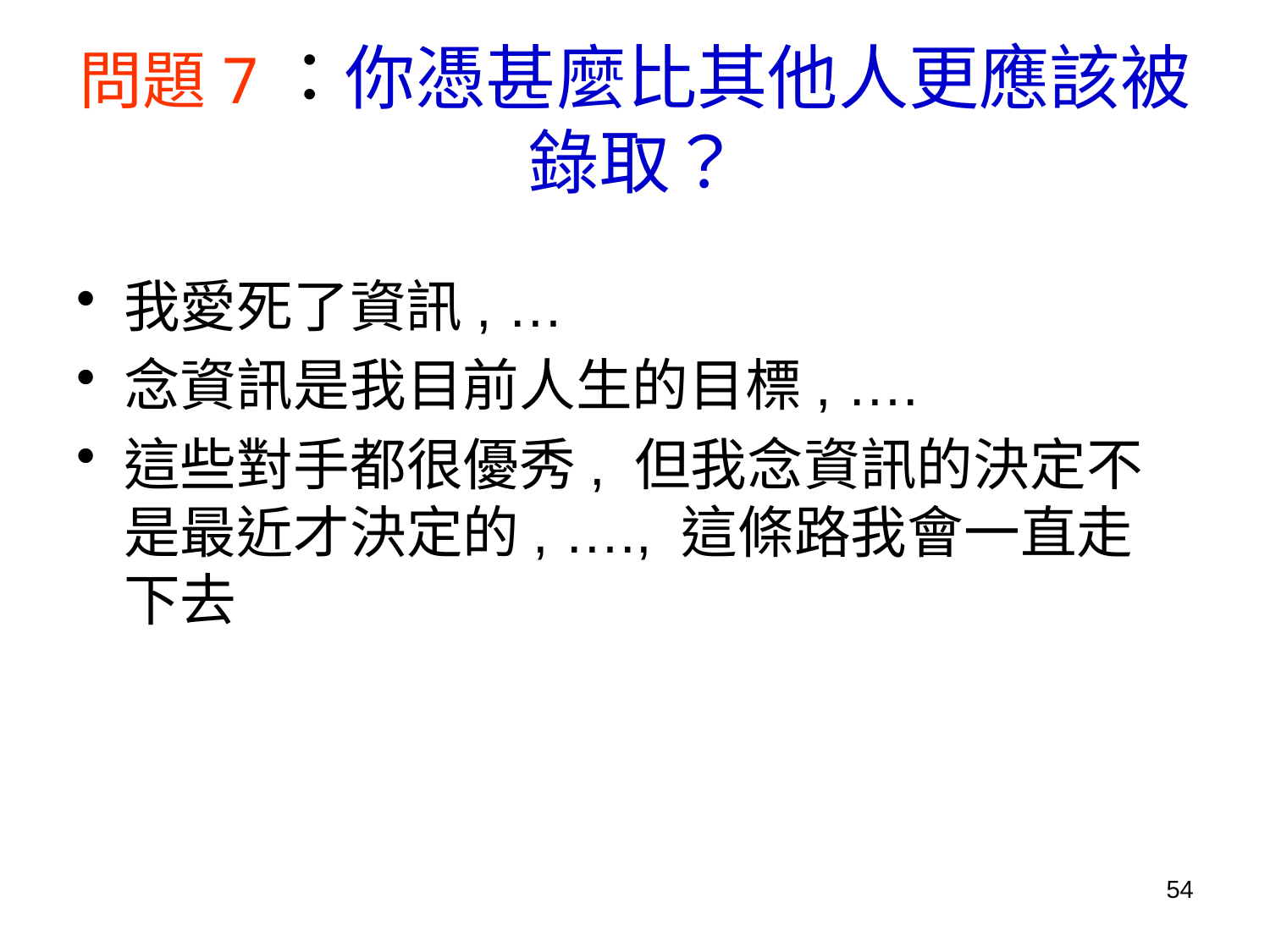

# 問題7：你憑甚麼比其他人更應該被錄取？
我愛死了資訊, …
念資訊是我目前人生的目標, ….
這些對手都很優秀, 但我念資訊的決定不是最近才決定的, …., 這條路我會一直走下去

54